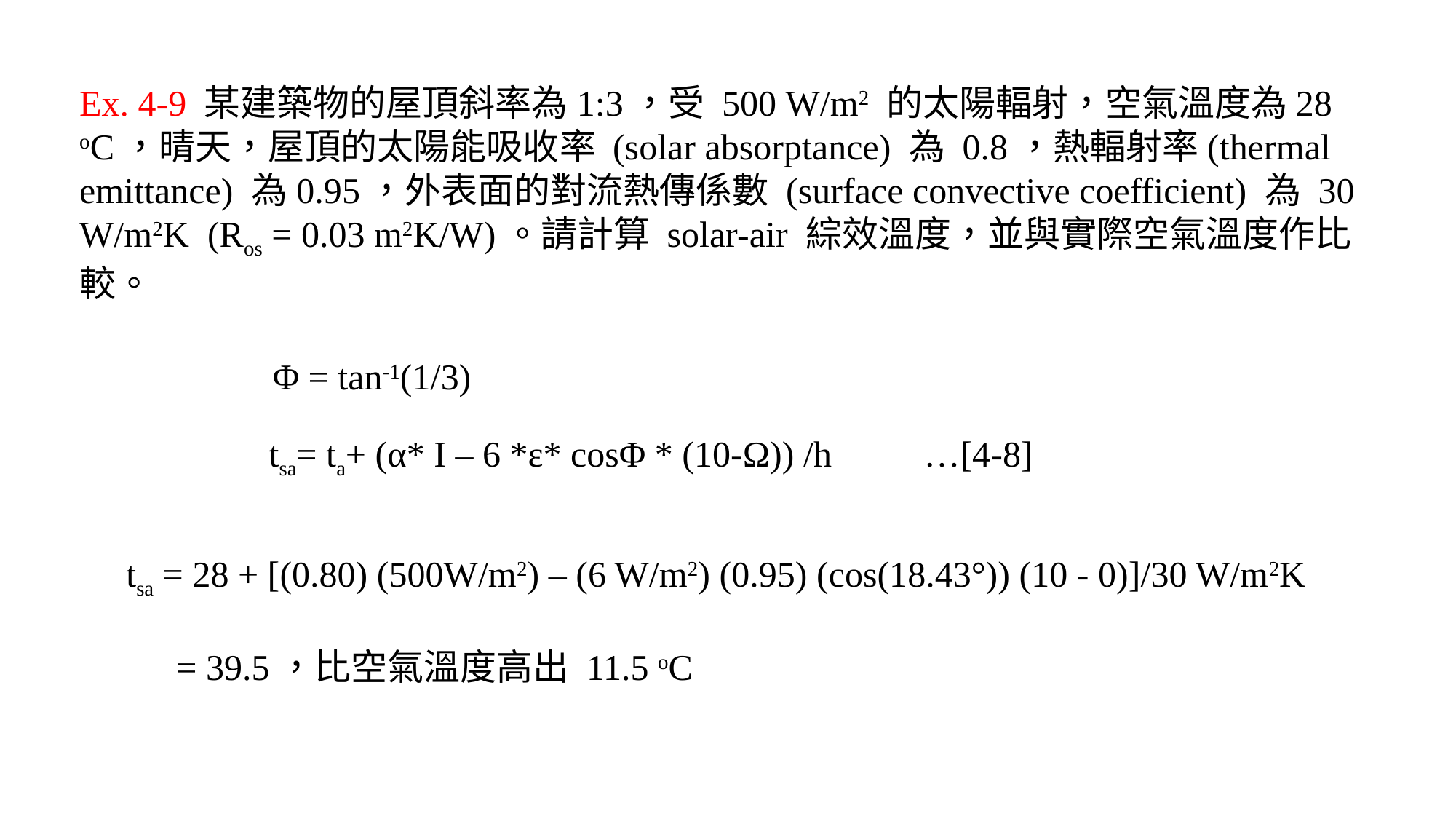

Ex. 4-9 某建築物的屋頂斜率為1:3，受 500 W/m2 的太陽輻射，空氣溫度為28 oC，晴天，屋頂的太陽能吸收率 (solar absorptance) 為 0.8，熱輻射率(thermal emittance) 為0.95，外表面的對流熱傳係數 (surface convective coefficient) 為 30 W/m2K  (Ros = 0.03 m2K/W)。請計算 solar-air 綜效溫度，並與實際空氣溫度作比較。
Φ = tan-1(1/3)
tsa= ta+ (α* I – 6 *ε* cosΦ * (10-Ω)) /h  		…[4-8]
tsa = 28 + [(0.80) (500W/m2) – (6 W/m2) (0.95) (cos(18.43°)) (10 - 0)]/30 W/m2K
  = 39.5，比空氣溫度高出 11.5 oC